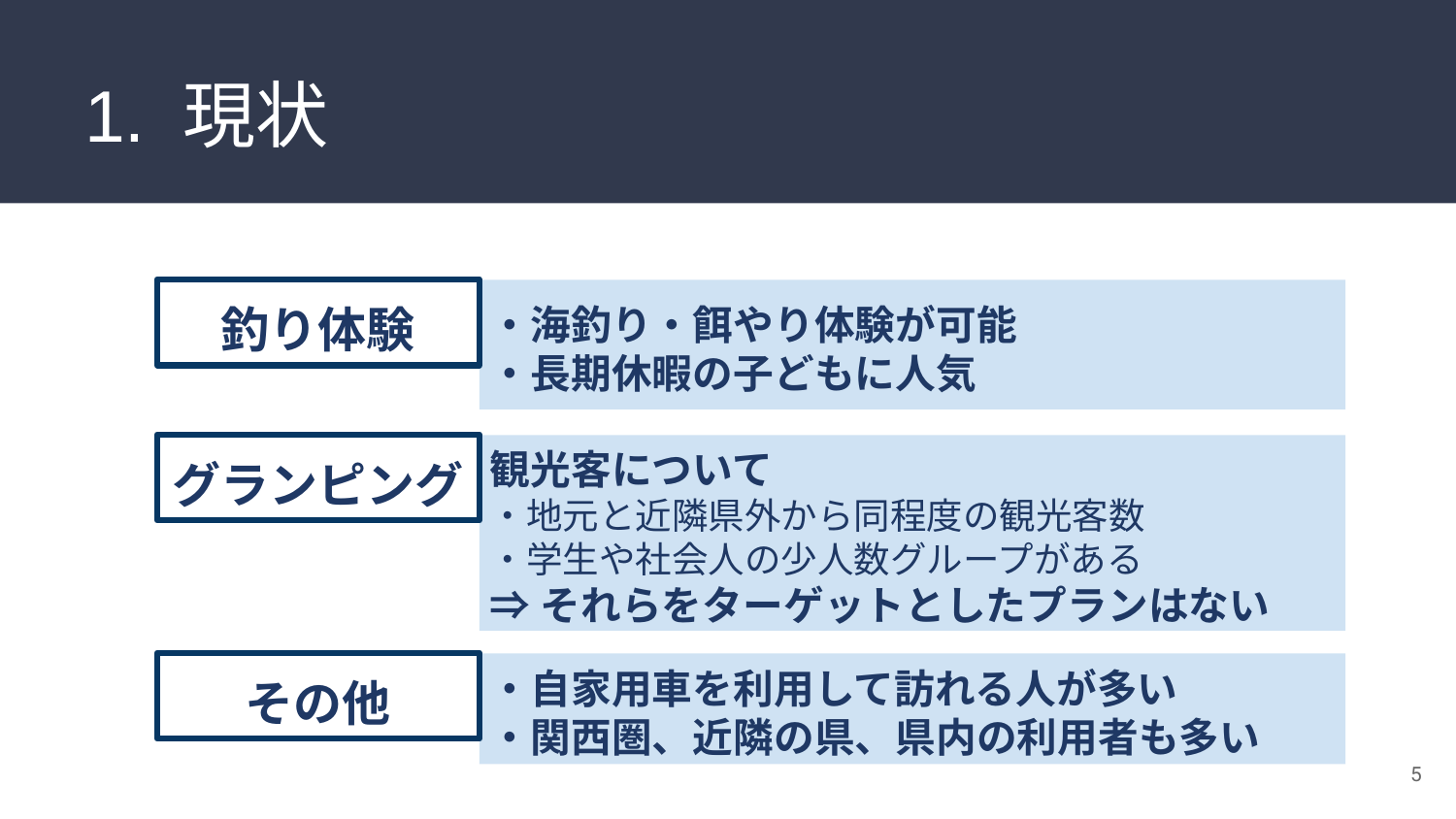

# 1. 現状
釣り体験
・海釣り・餌やり体験が可能
・長期休暇の子どもに人気
グランピング
観光客について
・地元と近隣県外から同程度の観光客数
・学生や社会人の少人数グループがある
⇒それらをターゲットとしたプランはない
その他
・自家用車を利用して訪れる人が多い
・関西圏、近隣の県、県内の利用者も多い
5